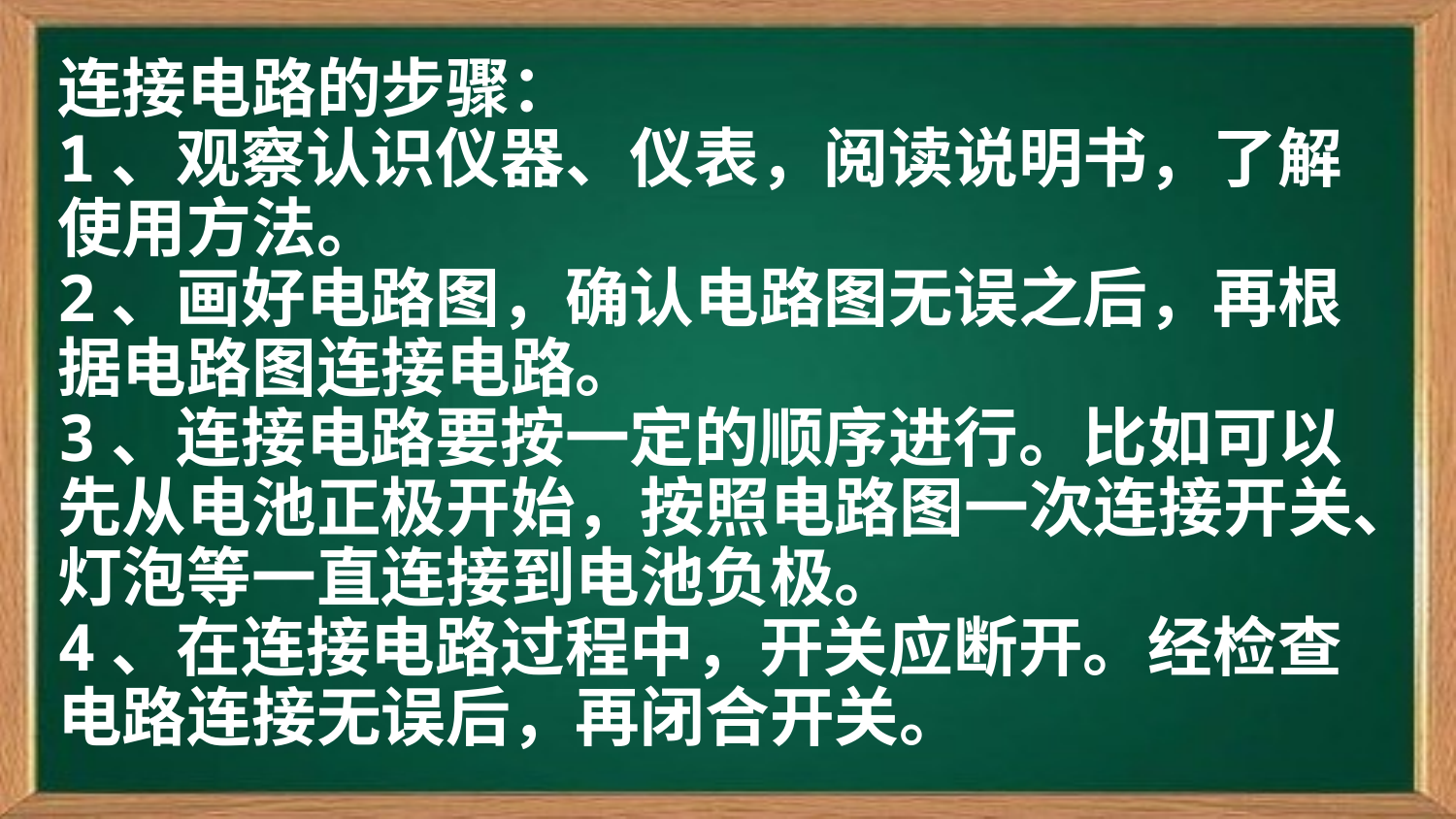

连接电路的步骤：
1、观察认识仪器、仪表，阅读说明书，了解使用方法。
2、画好电路图，确认电路图无误之后，再根据电路图连接电路。
3、连接电路要按一定的顺序进行。比如可以先从电池正极开始，按照电路图一次连接开关、灯泡等一直连接到电池负极。
4、在连接电路过程中，开关应断开。经检查电路连接无误后，再闭合开关。